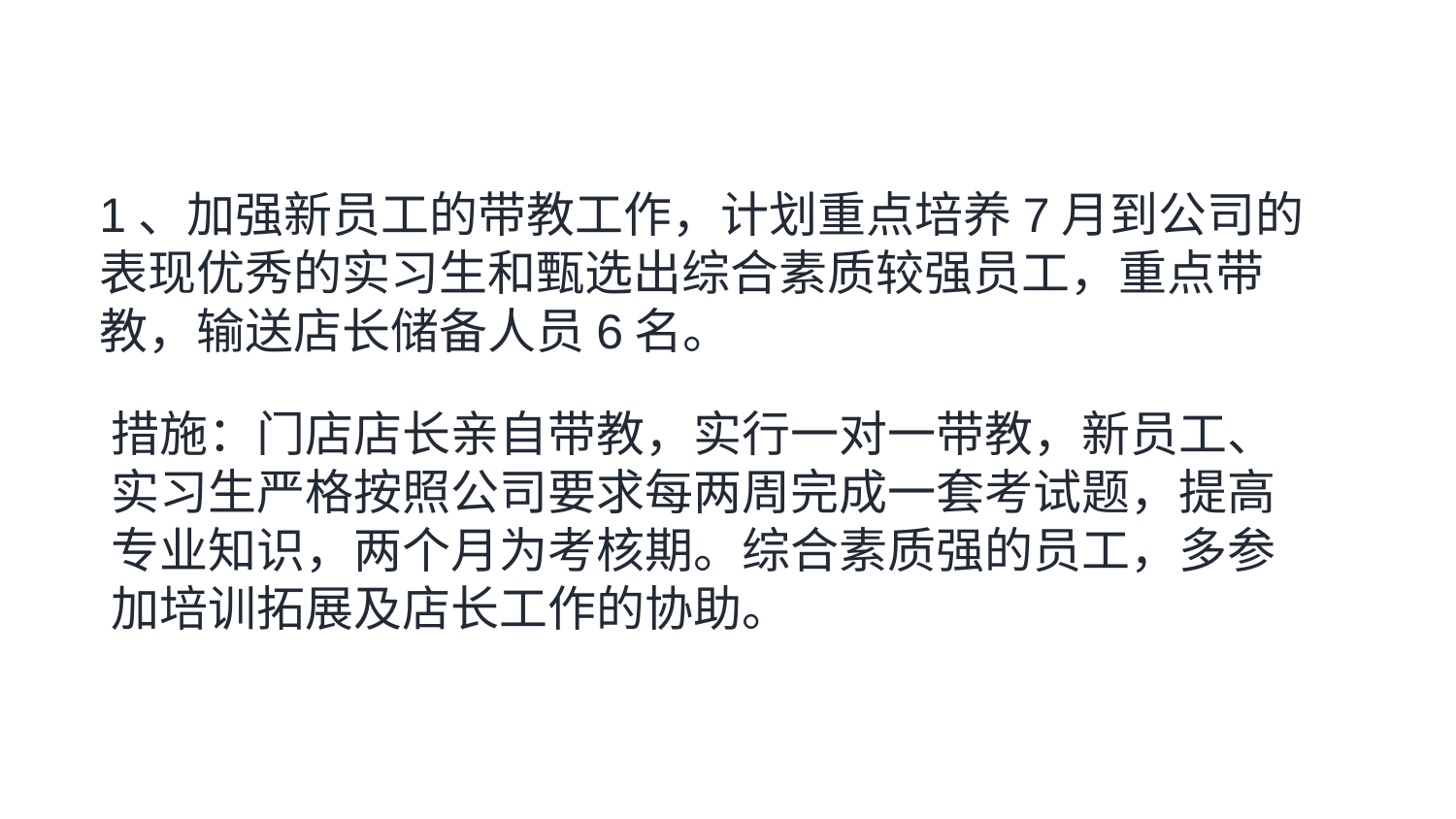

1、加强新员工的带教工作，计划重点培养7月到公司的表现优秀的实习生和甄选出综合素质较强员工，重点带教，输送店长储备人员6名。
措施：门店店长亲自带教，实行一对一带教，新员工、实习生严格按照公司要求每两周完成一套考试题，提高专业知识，两个月为考核期。综合素质强的员工，多参加培训拓展及店长工作的协助。